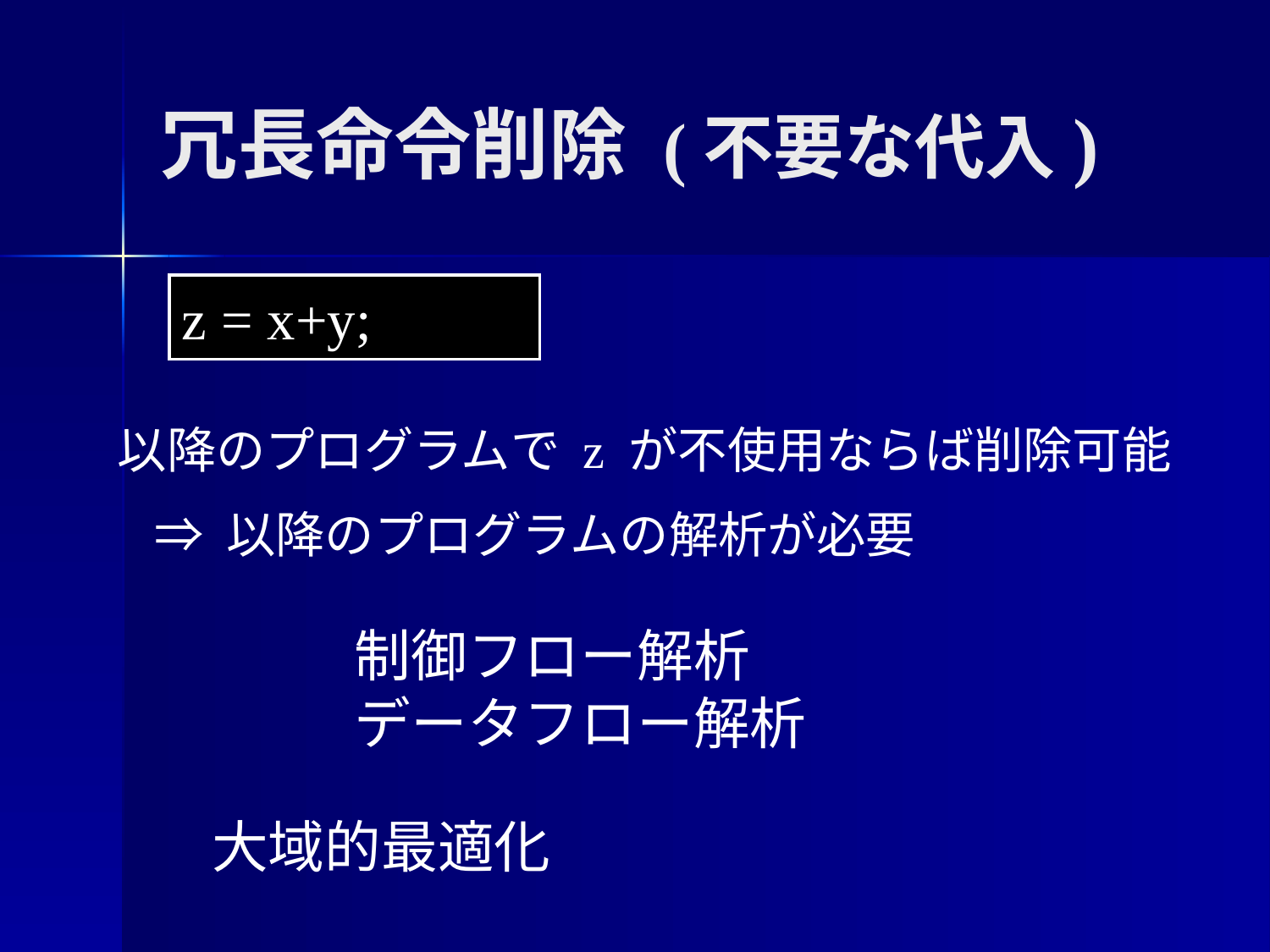

冗長命令削除 (不要な代入)
z = x+y;
以降のプログラムで z が不使用ならば削除可能
⇒ 以降のプログラムの解析が必要
制御フロー解析
データフロー解析
大域的最適化